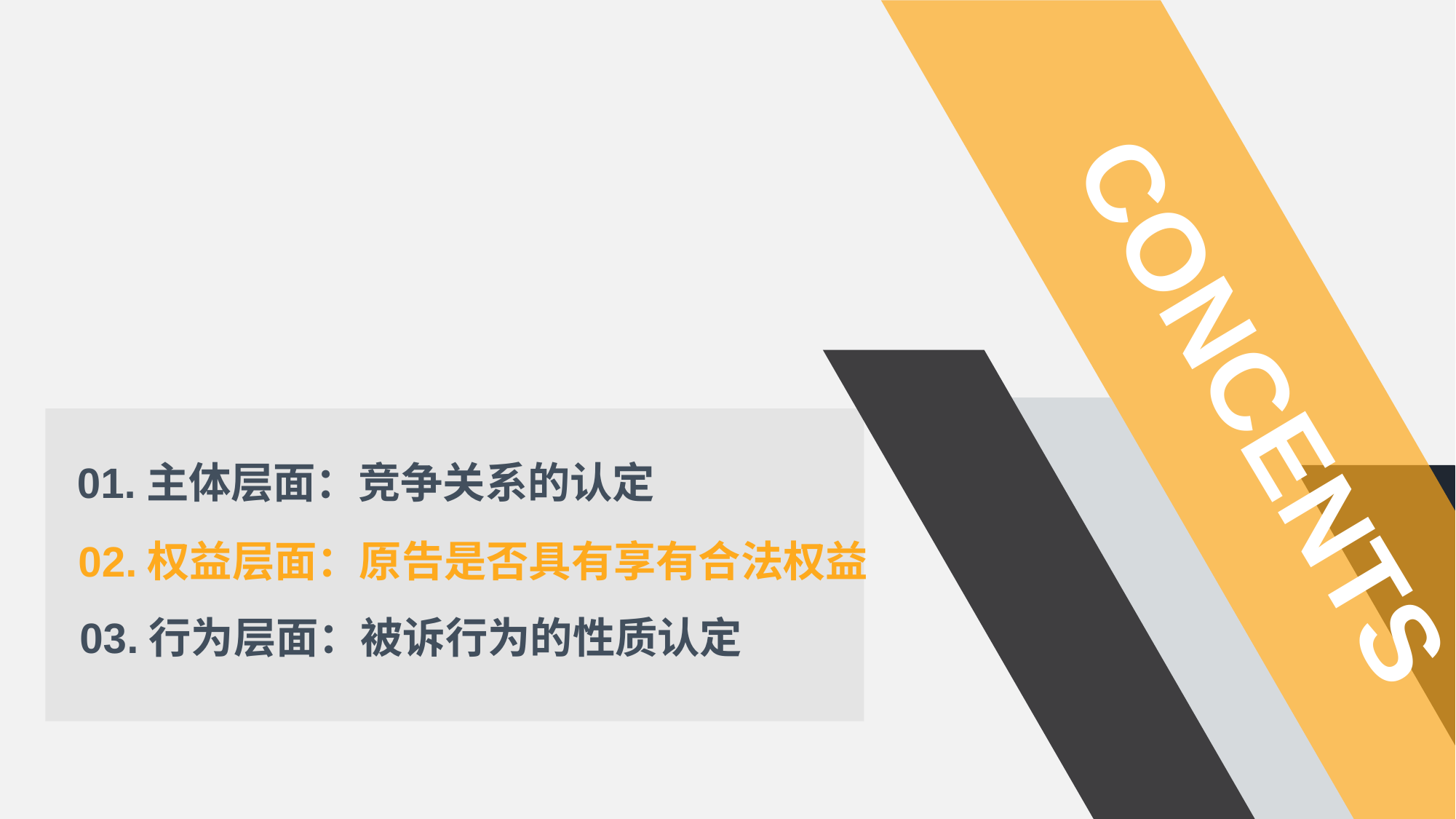

CONCENTS

01.主体层面：竞争关系的认定
02.权益层面：原告是否具有享有合法权益
03.行为层面：被诉行为的性质认定